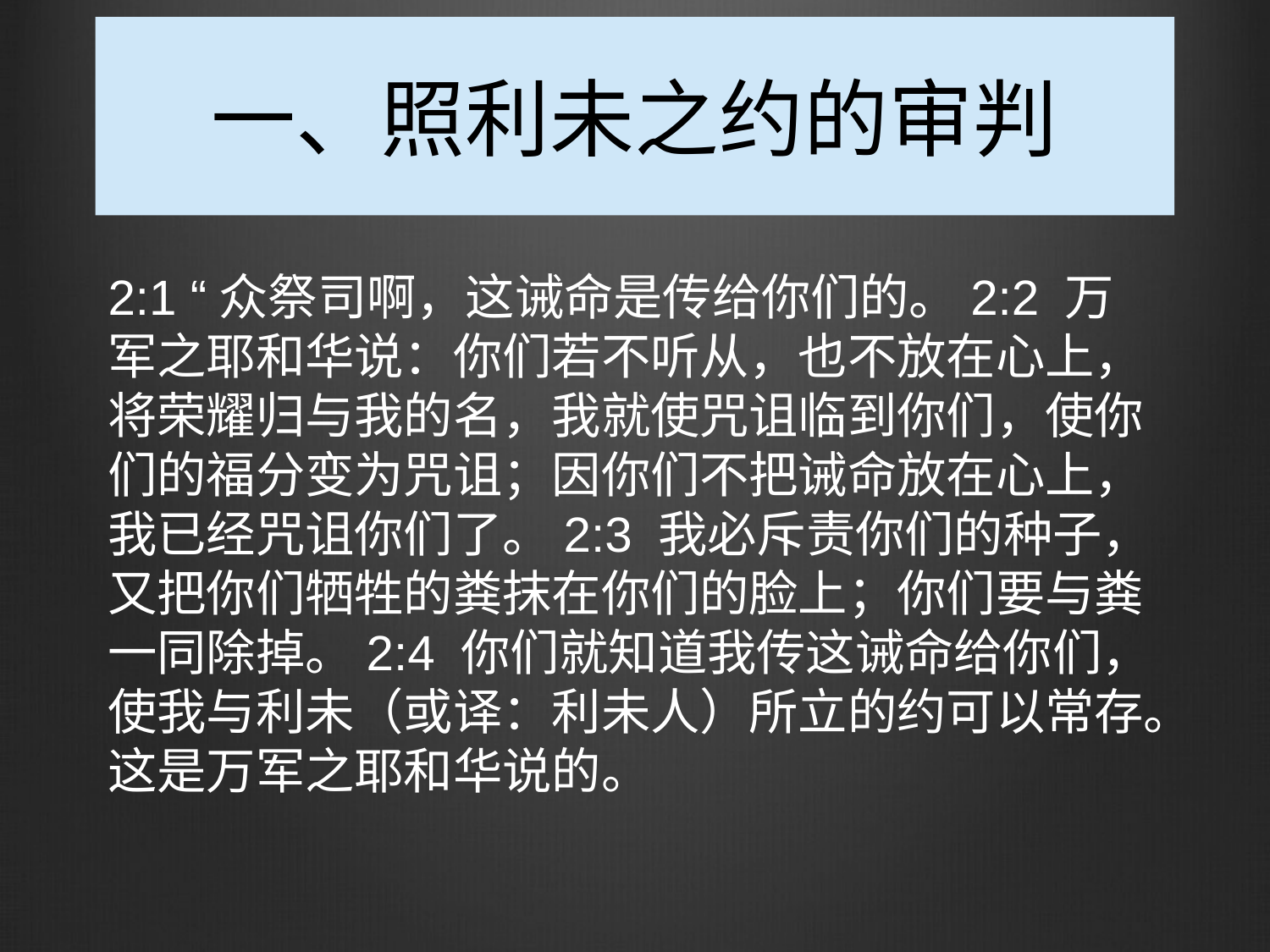

# 一、照利未之约的审判
2:1 “众祭司啊，这诫命是传给你们的。2:2 万军之耶和华说：你们若不听从，也不放在心上，将荣耀归与我的名，我就使咒诅临到你们，使你们的福分变为咒诅；因你们不把诫命放在心上，我已经咒诅你们了。2:3 我必斥责你们的种子，又把你们牺牲的粪抹在你们的脸上；你们要与粪一同除掉。2:4 你们就知道我传这诫命给你们，使我与利未（或译：利未人）所立的约可以常存。这是万军之耶和华说的。